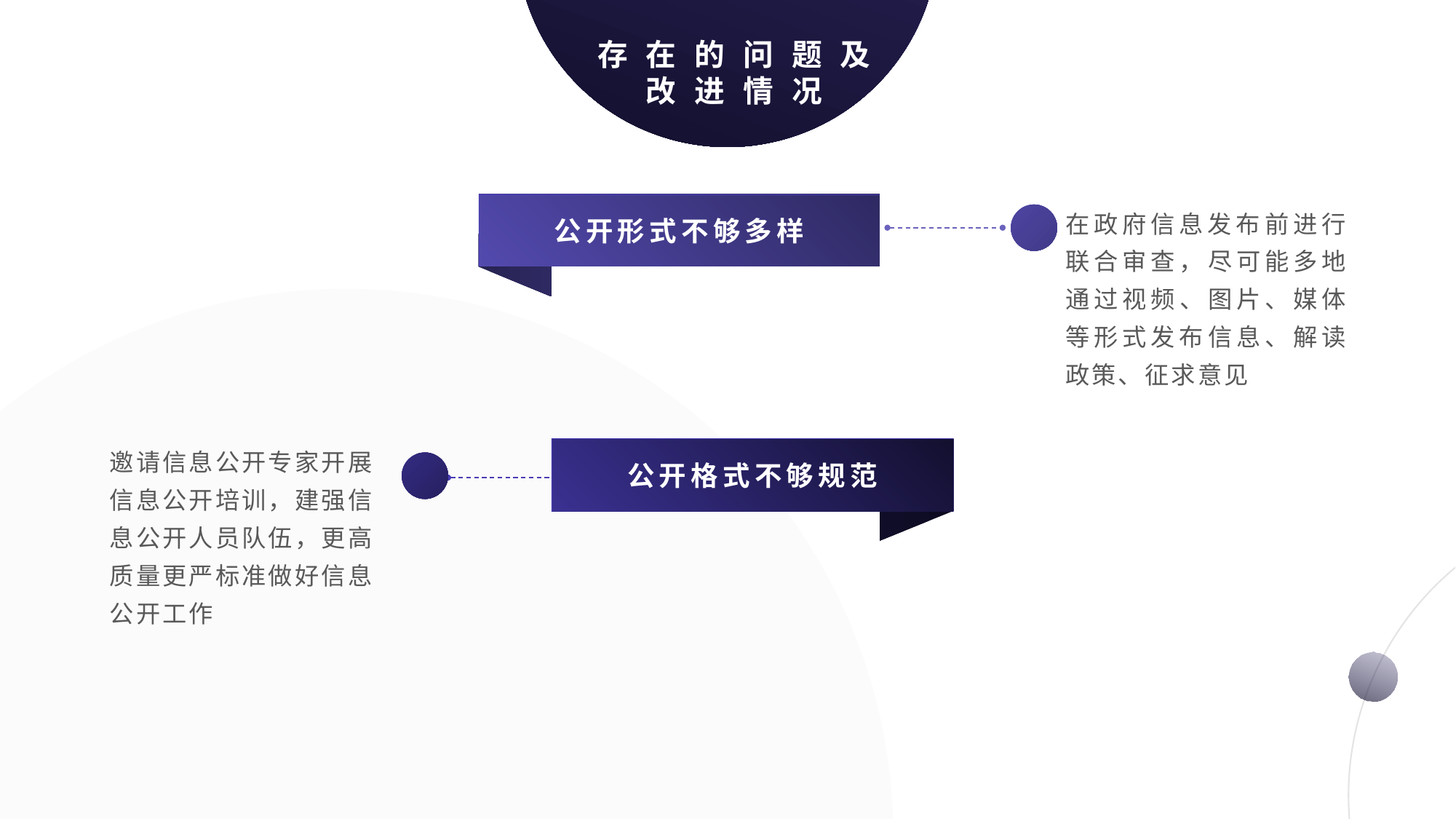

存在的问题及
改进情况

公开形式不够多样
在政府信息发布前进行联合审查，尽可能多地通过视频、图片、媒体等形式发布信息、解读政策、征求意见

邀请信息公开专家开展信息公开培训，建强信息公开人员队伍，更高质量更严标准做好信息公开工作
公开格式不够规范